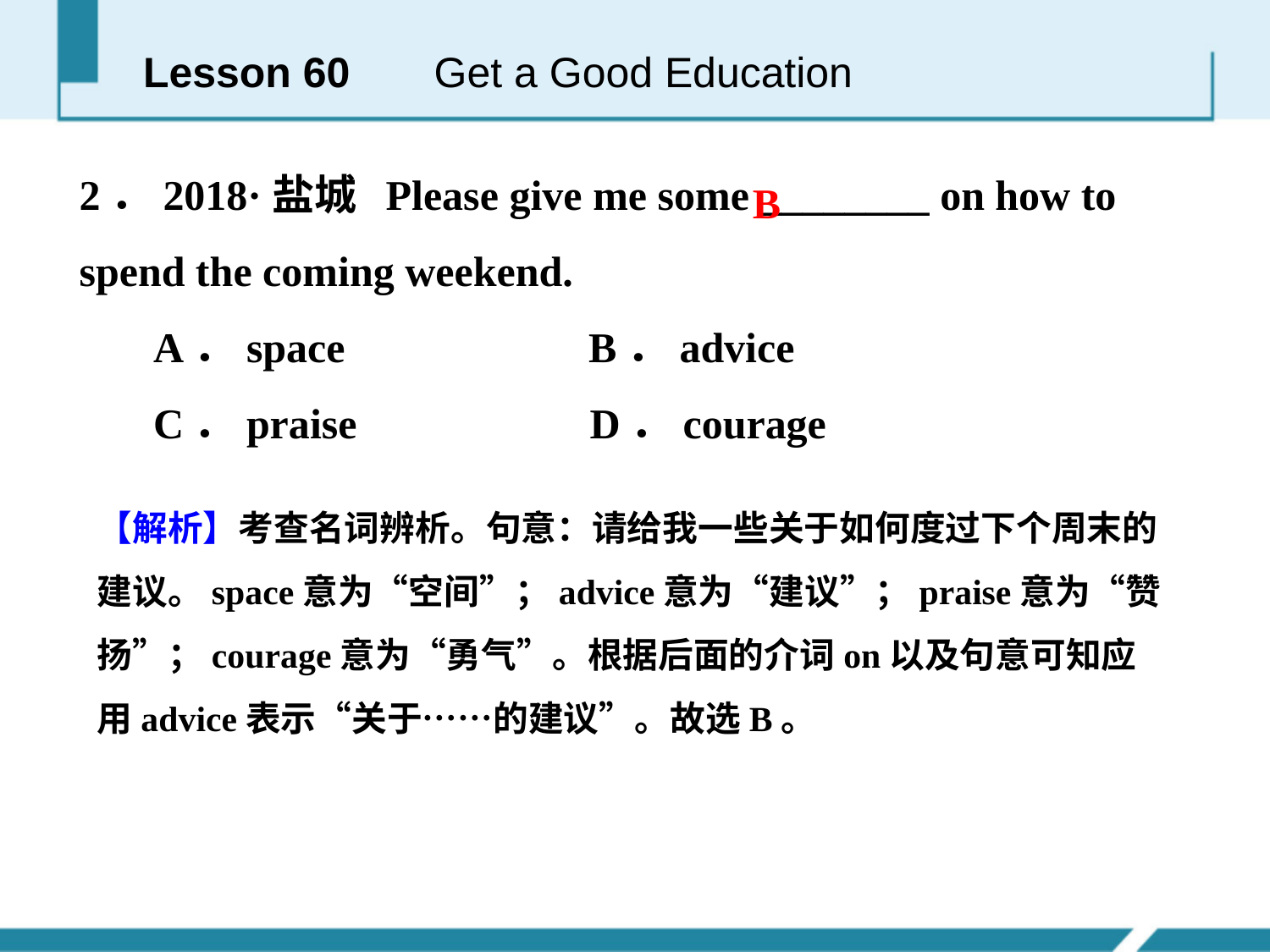

Lesson 60 　 Get a Good Education
2．2018·盐城  Please give me some ________ on how to spend the coming weekend.
       A．space                       B．advice
       C．praise                      D．courage
B

【解析】考查名词辨析。句意：请给我一些关于如何度过下个周末的建议。space意为“空间”；advice意为“建议”；praise意为“赞扬”；courage意为“勇气”。根据后面的介词on以及句意可知应用advice表示“关于……的建议”。故选B。